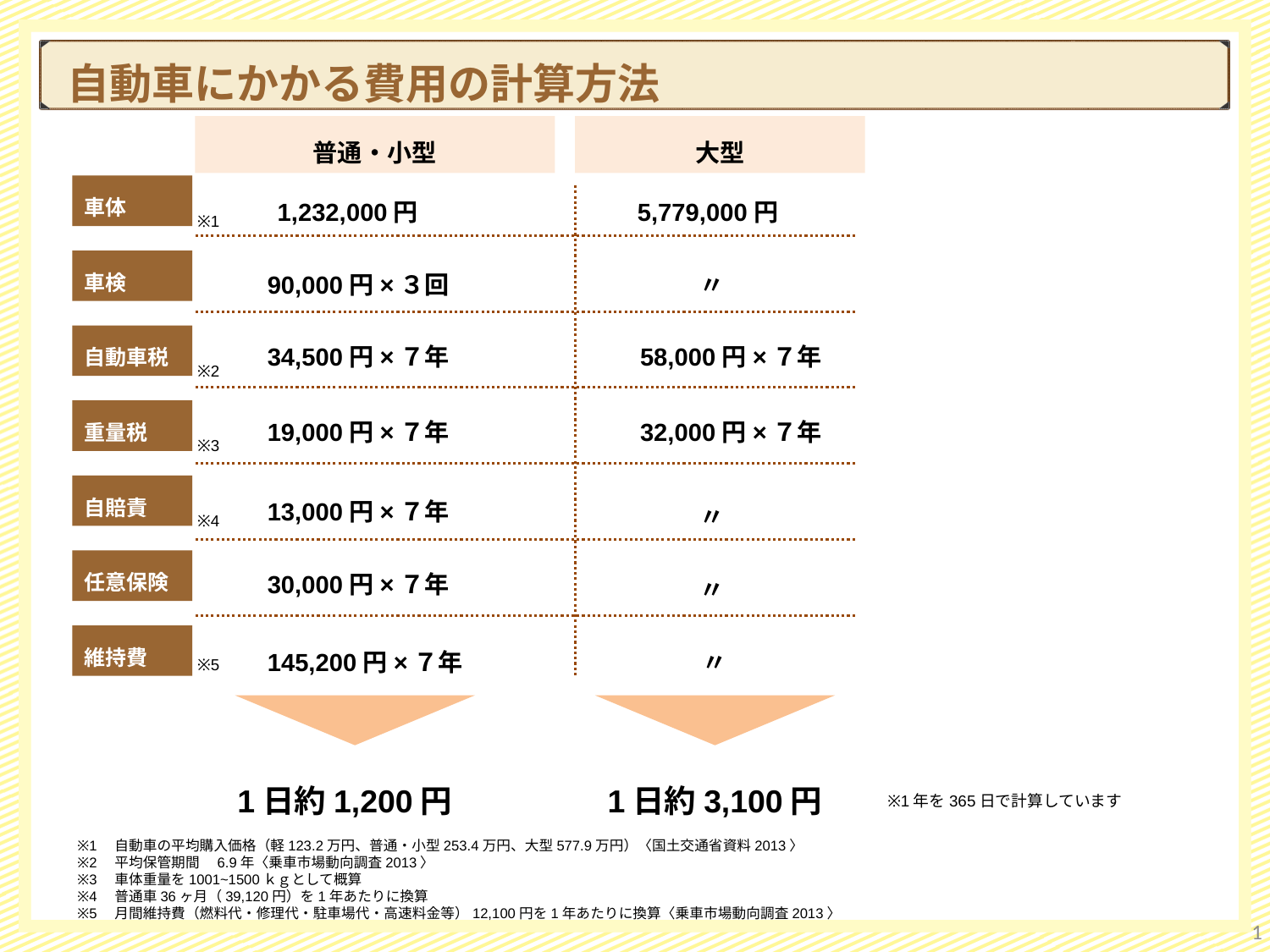

自動車にかかる費用の計算方法
普通・小型
大型
車体
1,232,000円
5,779,000円
※1
90,000円×３回
〃
車検
34,500円×７年
58,000円×７年
自動車税
※2
19,000円×７年
32,000円×７年
重量税
※3
13,000円×７年
自賠責
〃
※4
30,000円×７年
任意保険
〃
維持費
145,200円×７年
〃
※5

1日約1,200円
1日約3,100円
※1年を365日で計算しています
※1　自動車の平均購入価格（軽123.2万円、普通・小型253.4万円、大型577.9万円）〈国土交通省資料2013〉
※2　平均保管期間　6.9年〈乗車市場動向調査2013〉
※3　車体重量を1001~1500ｋｇとして概算
※4　普通車36ヶ月（39,120円）を1年あたりに換算
※5　月間維持費（燃料代・修理代・駐車場代・高速料金等）12,100円を1年あたりに換算〈乗車市場動向調査2013〉